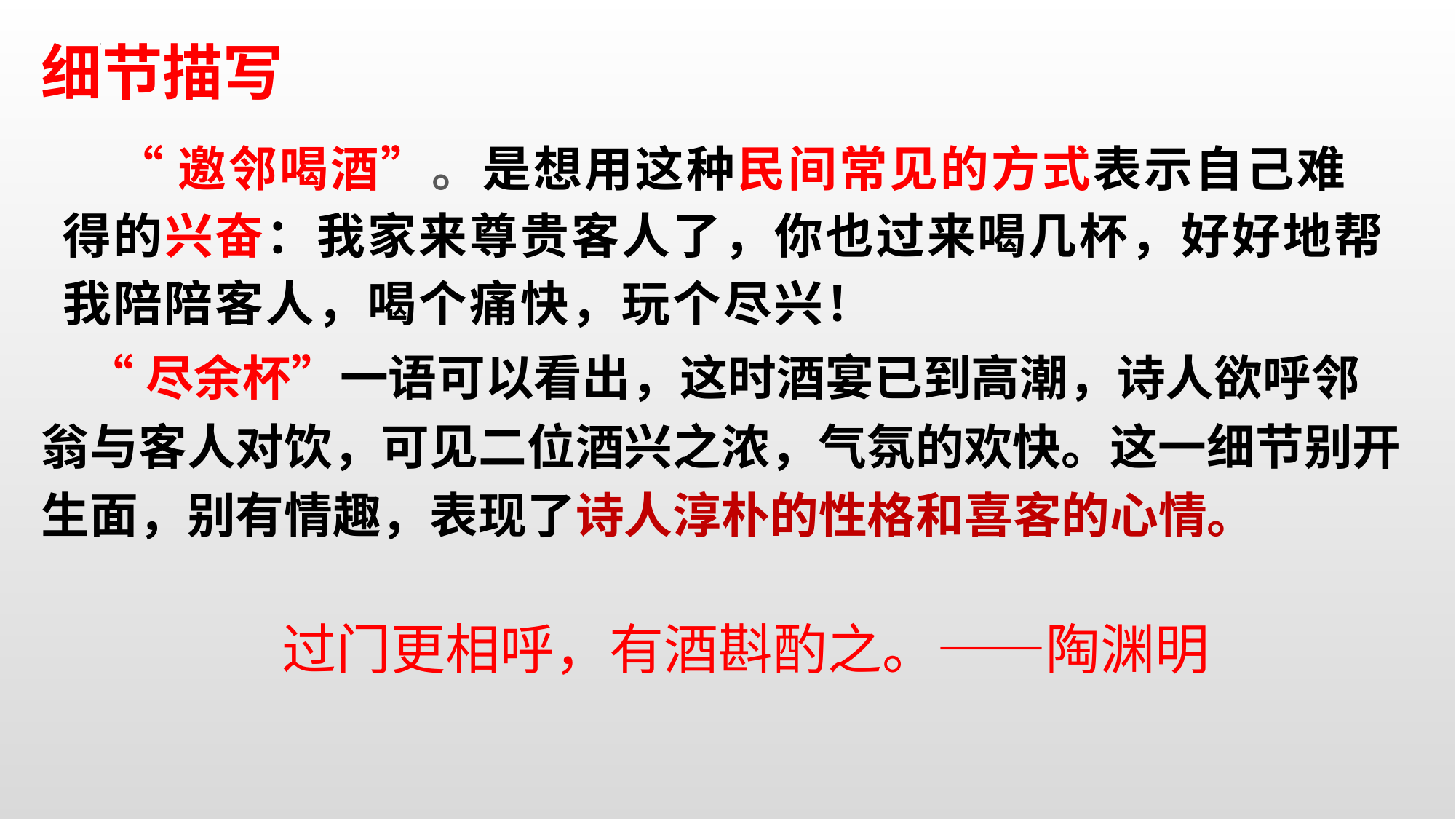

细节描写
    “邀邻喝酒”。是想用这种民间常见的方式表示自己难得的兴奋：我家来尊贵客人了，你也过来喝几杯，好好地帮我陪陪客人，喝个痛快，玩个尽兴！
    “尽余杯”一语可以看出，这时酒宴已到高潮，诗人欲呼邻翁与客人对饮，可见二位酒兴之浓，气氛的欢快。这一细节别开生面，别有情趣，表现了诗人淳朴的性格和喜客的心情。
过门更相呼，有酒斟酌之。——陶渊明